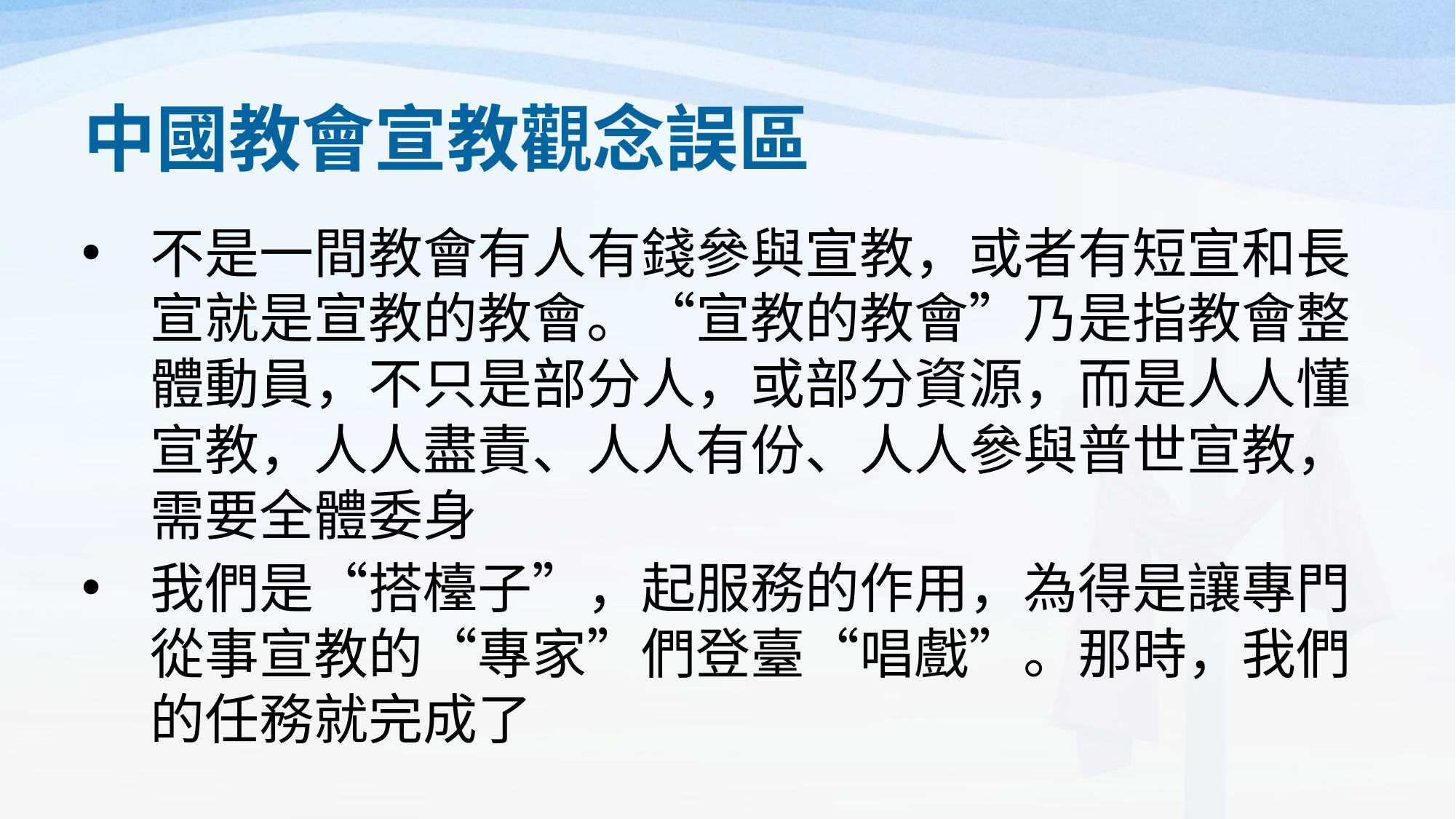

# 中國教會宣教觀念誤區
不是一間教會有人有錢參與宣教，或者有短宣和長宣就是宣教的教會。“宣教的教會”乃是指教會整體動員，不只是部分人，或部分資源，而是人人懂宣教，人人盡責、人人有份、人人參與普世宣教，需要全體委身
我們是“搭檯子”，起服務的作用，為得是讓專門從事宣教的“專家”們登臺“唱戲”。那時，我們的任務就完成了